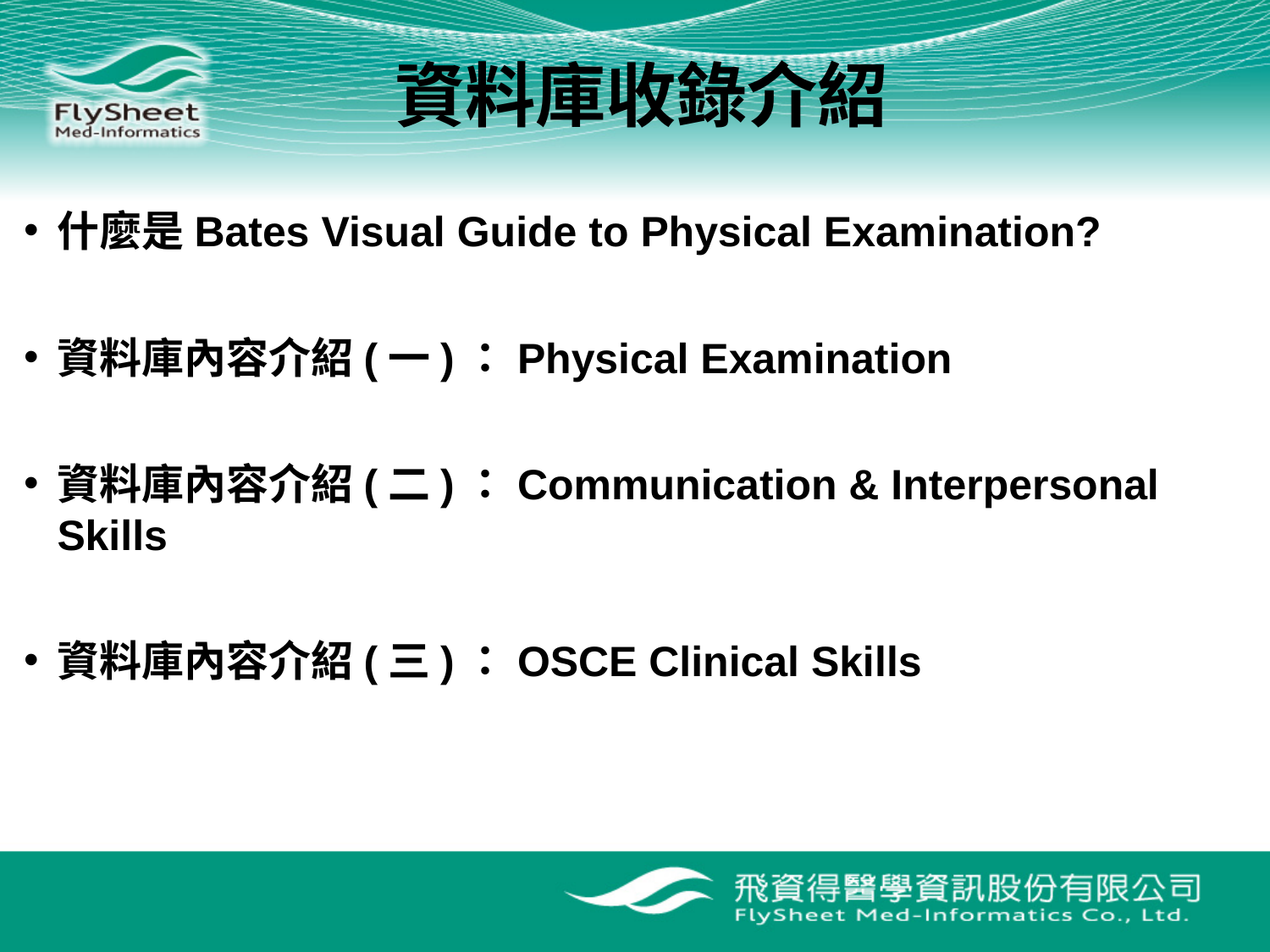

# 資料庫收錄介紹
什麼是Bates Visual Guide to Physical Examination?

資料庫內容介紹(一)：Physical Examination

資料庫內容介紹(二)：Communication & Interpersonal Skills

資料庫內容介紹(三)：OSCE Clinical Skills